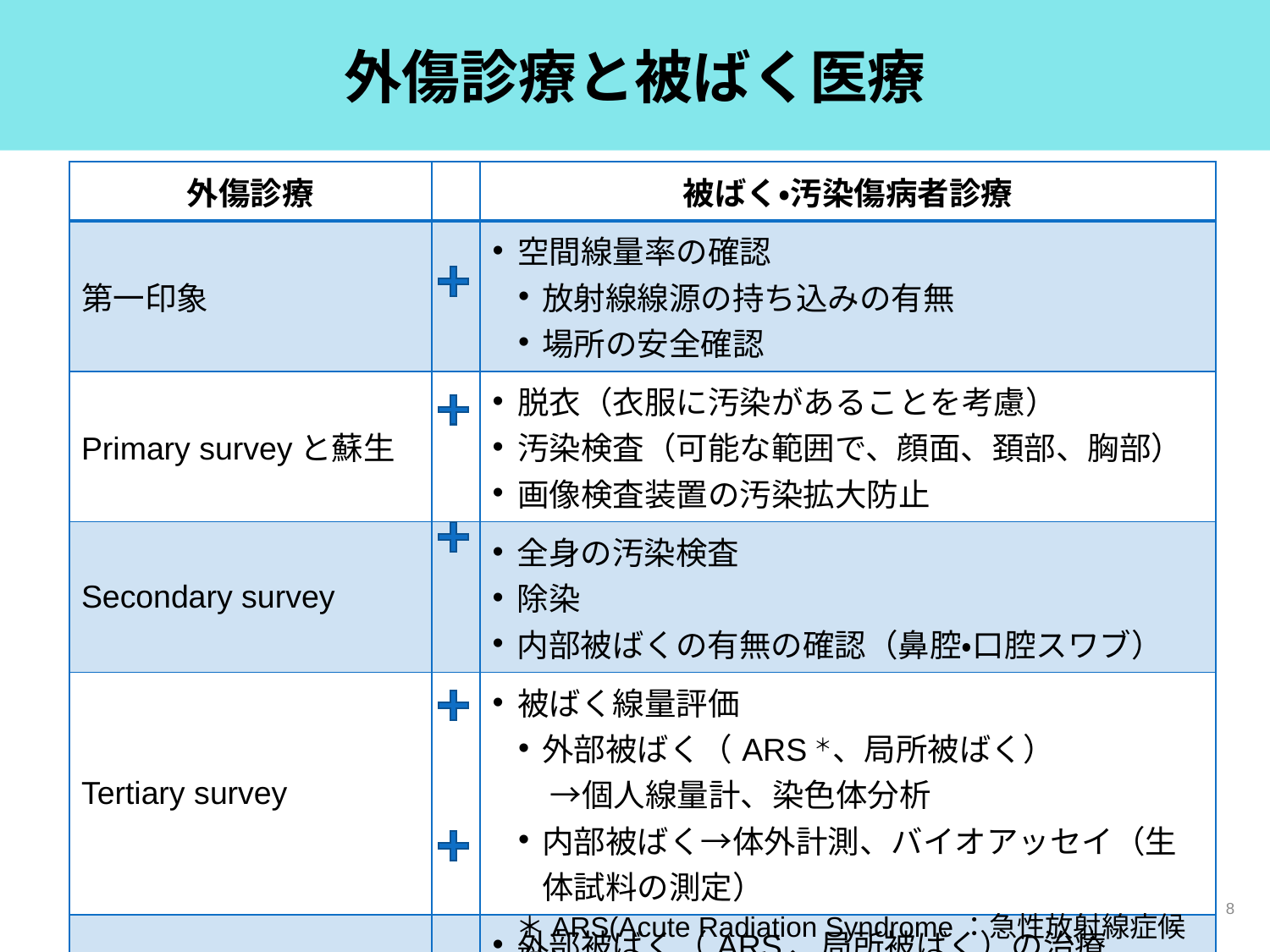

# 外傷診療と被ばく医療
| 外傷診療 |  | 被ばく・汚染傷病者診療 |
| --- | --- | --- |
| 第一印象 |  | 空間線量率の確認 放射線線源の持ち込みの有無 場所の安全確認 |
| Primary surveyと蘇生 |  | 脱衣（衣服に汚染があることを考慮） 汚染検査（可能な範囲で、顔面、頚部、胸部） 画像検査装置の汚染拡大防止 |
| Secondary survey |  | 全身の汚染検査 除染 内部被ばくの有無の確認（鼻腔・口腔スワブ） |
| Tertiary survey |  | 被ばく線量評価 外部被ばく（ARS＊、局所被ばく） 　→個人線量計、染色体分析 内部被ばく→体外計測、バイオアッセイ（生体試料の測定） |
| 根本治療 |  | 外部被ばく（ARS、局所被ばく）の治療 内部被ばくの治療（体内除染剤等の投与） |

8
＊ARS(Acute Radiation Syndrome：急性放射線症候群)